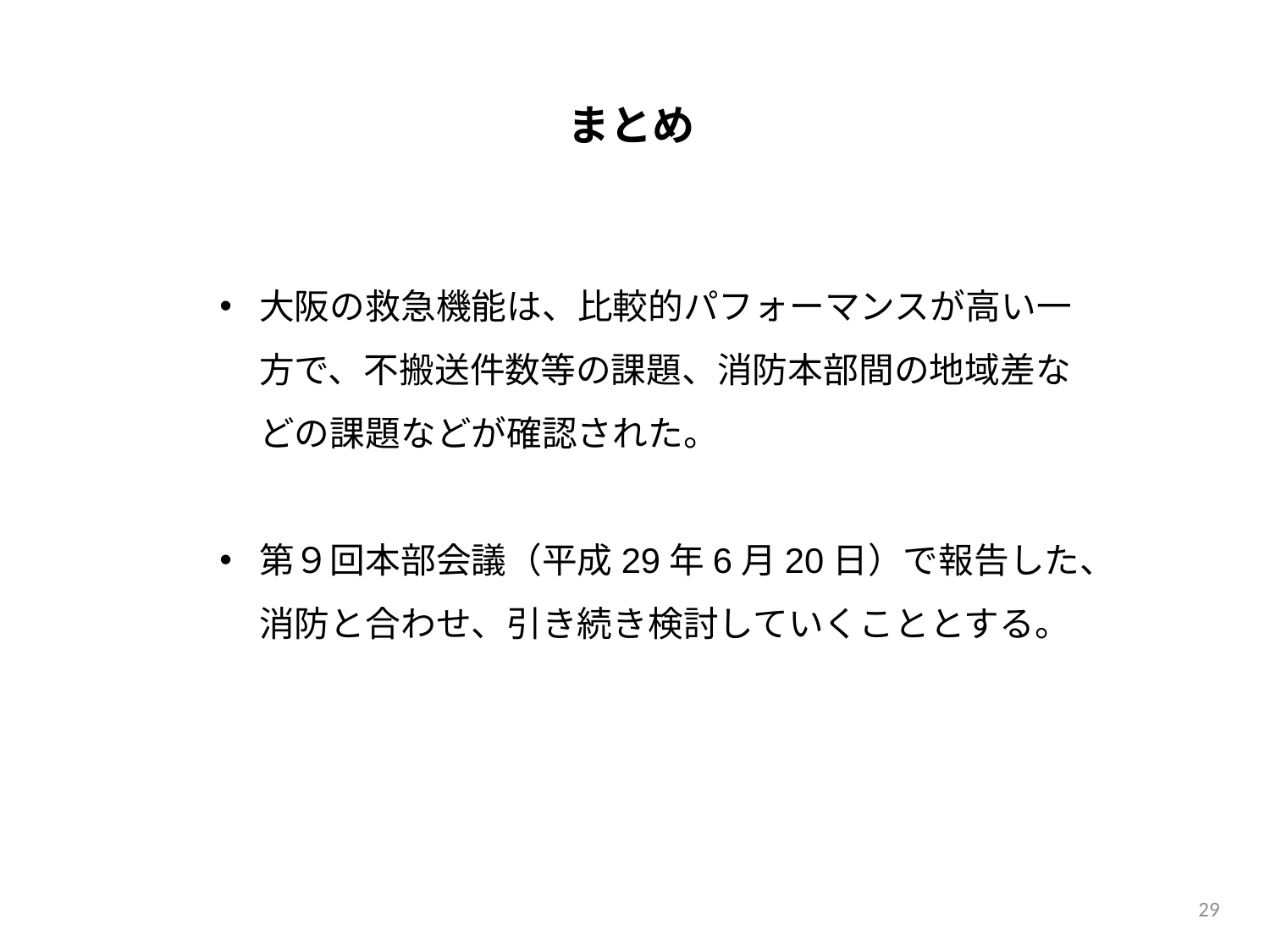

まとめ
大阪の救急機能は、比較的パフォーマンスが高い一方で、不搬送件数等の課題、消防本部間の地域差などの課題などが確認された。

第９回本部会議（平成29年6月20日）で報告した、消防と合わせ、引き続き検討していくこととする。
29